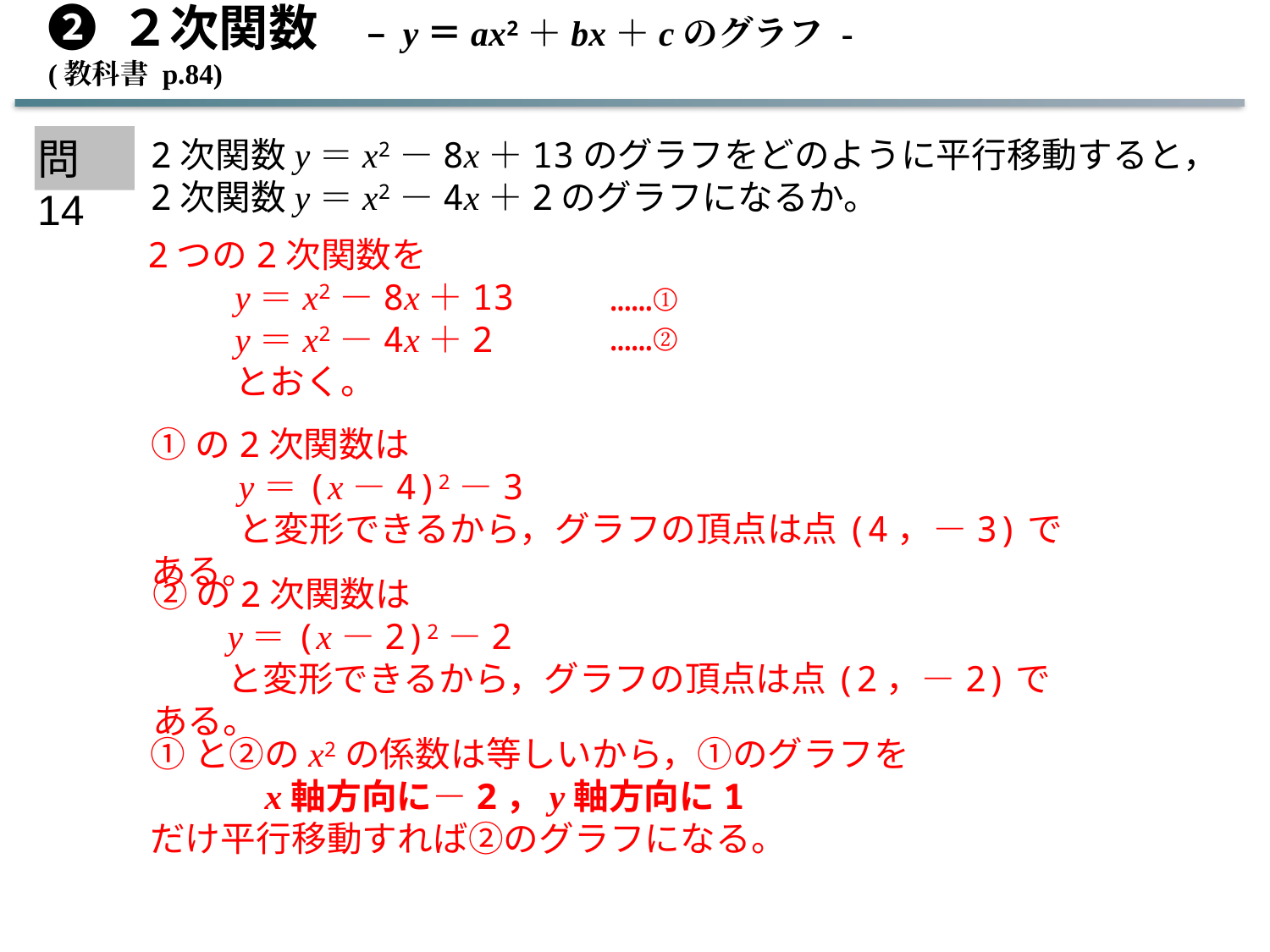

➋ ２次関数　– y＝ax2＋bx＋cのグラフ -　        　　     (教科書 p.84)
問14

2次関数y＝x2－8x＋13のグラフをどのように平行移動すると，2次関数y＝x2－4x＋2のグラフになるか。
2つの2次関数を
y＝x2－8x＋13
y＝x2－4x＋2
とおく。
……①
……②
①の2次関数は
y＝(x－4)2－3
と変形できるから，グラフの頂点は点(4，－3)である。
②の2次関数は
y＝(x－2)2－2
と変形できるから，グラフの頂点は点(2，－2)である。
①と②のx2の係数は等しいから，①のグラフを
　　　x軸方向に－2，y軸方向に1
だけ平行移動すれば②のグラフになる。